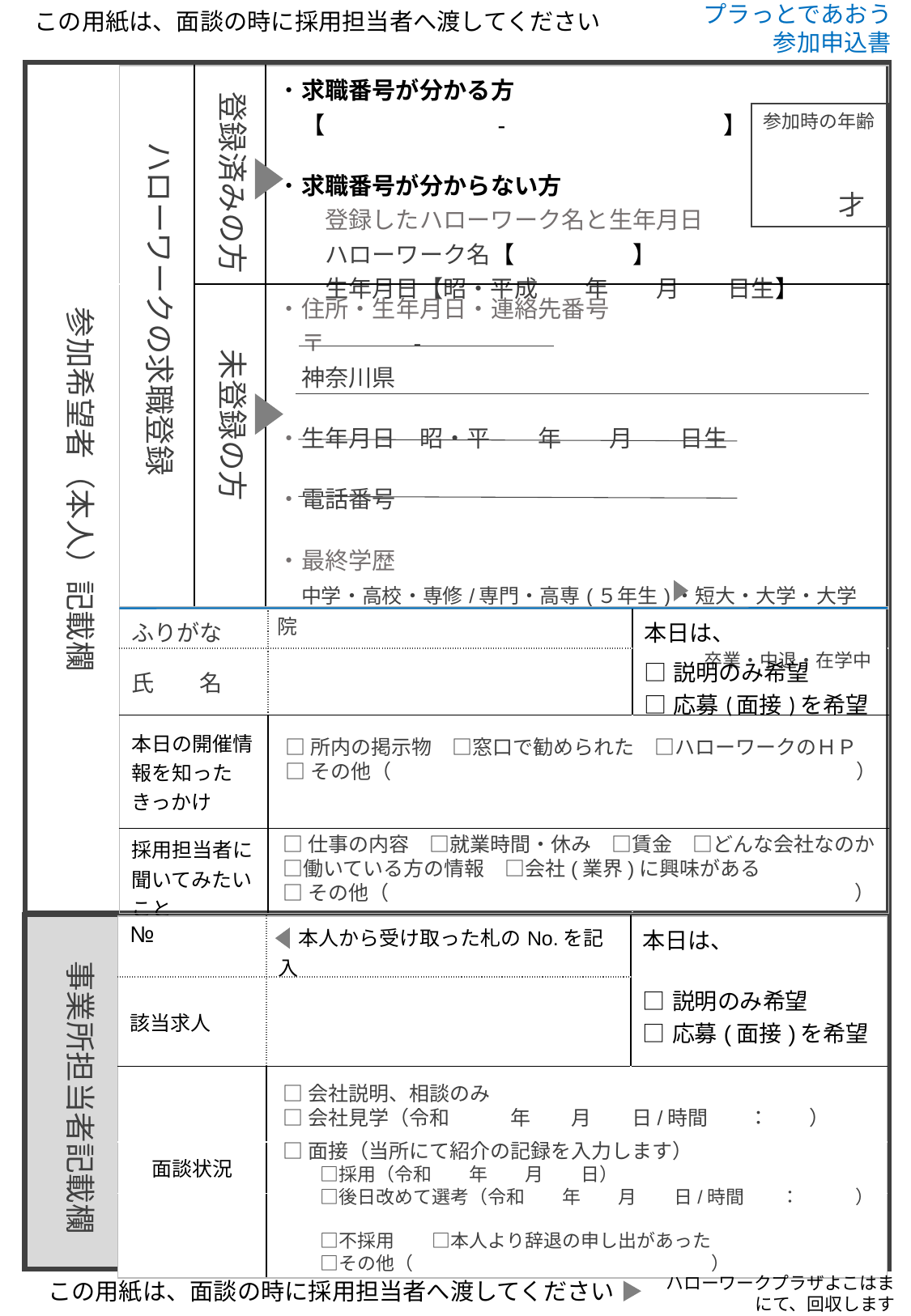

プラっとであおう
参加申込書
この用紙は、面談の時に採用担当者へ渡してください

参加希望者（本人）記載欄
|  |  | ・求職番号が分かる方 　【　　　　　　　-　　　　　　　　　】 ・求職番号が分からない方 　　登録したハローワーク名と生年月日 　　ハローワーク名【　　　　　】 　　生年月日【昭・平成　　年　　月　　日生】 |
| --- | --- | --- |
|  |  | ・住所・生年月日・連絡先番号 　〒　　　 -　　　　 　神奈川県 ・生年月日　昭・平　　年　　月　　日生 ・電話番号　　 ・最終学歴 　中学・高校・専修/専門・高専(５年生)・短大・大学・大学院 　　　　　　　　　　　　　　　　　　卒業・中退・在学中 |
登録済みの方
ハローワークの求職登録
参加時の年齢

　　才

未登録の方

| ふりがな |  | 本日は、 |
| --- | --- | --- |
| 氏　　名 |  | □説明のみ希望 □応募(面接)を希望 |
| 本日の開催情報を知ったきっかけ |  |  |
| 採用担当者に聞いてみたいこと |  |  |
□所内の掲示物　□窓口で勧められた　□ハローワークのＨＰ
□その他（　　　　　　　　　　　　　　　　　　　　　　　）

□仕事の内容　□就業時間・休み　□賃金　□どんな会社なのか　□働いている方の情報　□会社(業界)に興味がある
□その他（　　　　　　　　　　　　　　　　　　　　　　　）

| № | 本人から受け取った札のNo.を記入 | 本日は、 |
| --- | --- | --- |
| 該当求人 |  | □説明のみ希望 □応募(面接)を希望 |
|  |  |  |
| 面談状況 |  |  |
|  |  |  |
事業所担当者記載欄

□会社説明、相談のみ
□会社見学（令和　　　年　　月　　日/時間　　：　　）

□面接（当所にて紹介の記録を入力します）
　　□採用（令和　　年　　月　　日）
　　□後日改めて選考（令和　　年　　月　　日/時間　　：　　　）
　　□不採用　　□本人より辞退の申し出があった
　　□その他（　　　　　　　　　　　　　　　　）
ハローワークプラザよこはまにて、回収します
この用紙は、面談の時に採用担当者へ渡してください